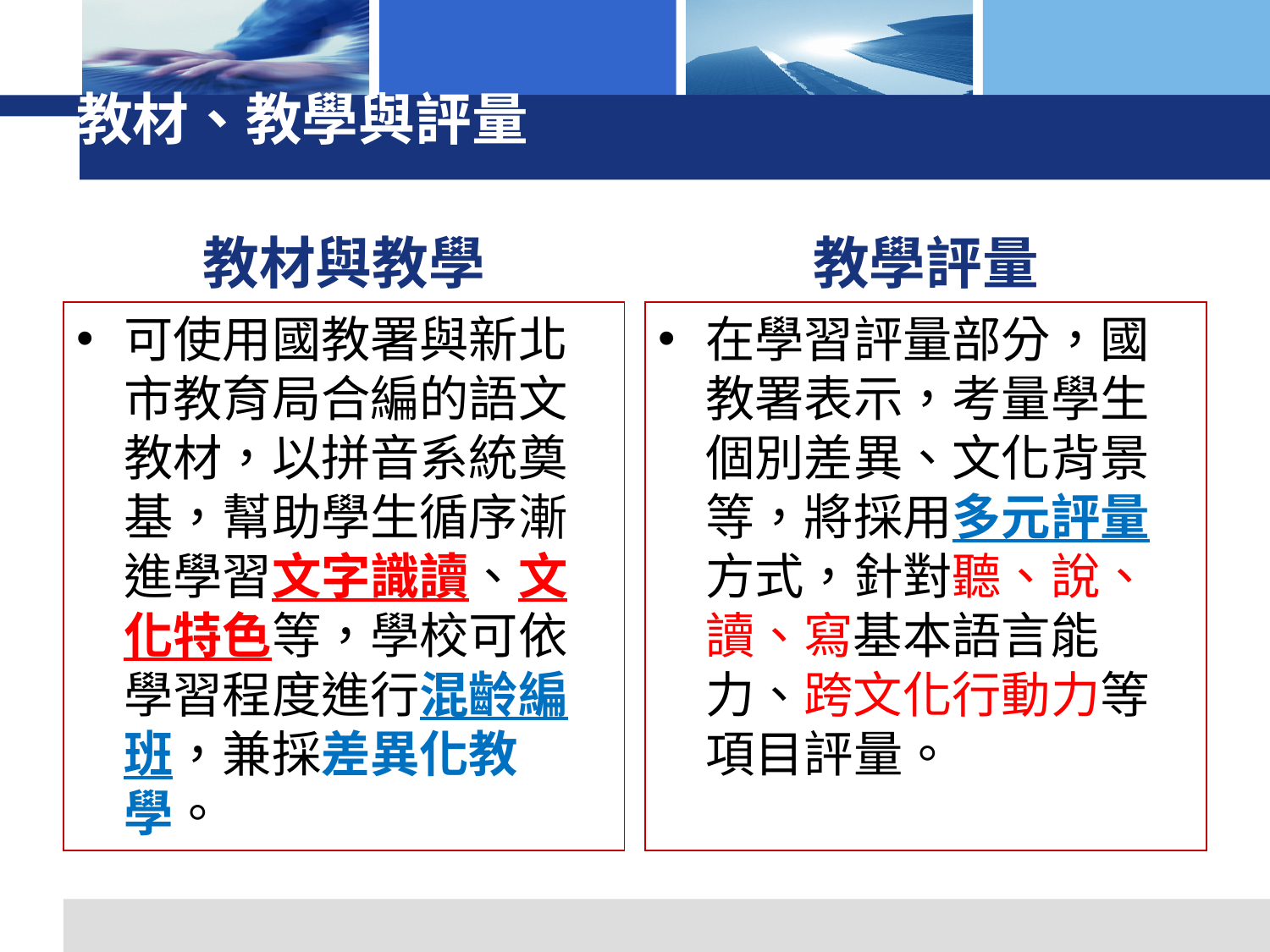

# 教材、教學與評量
教材與教學
教學評量
可使用國教署與新北市教育局合編的語文教材，以拼音系統奠基，幫助學生循序漸進學習文字識讀、文化特色等，學校可依學習程度進行混齡編班，兼採差異化教學。

在學習評量部分，國教署表示，考量學生個別差異、文化背景等，將採用多元評量方式，針對聽、說、讀、寫基本語言能力、跨文化行動力等項目評量。